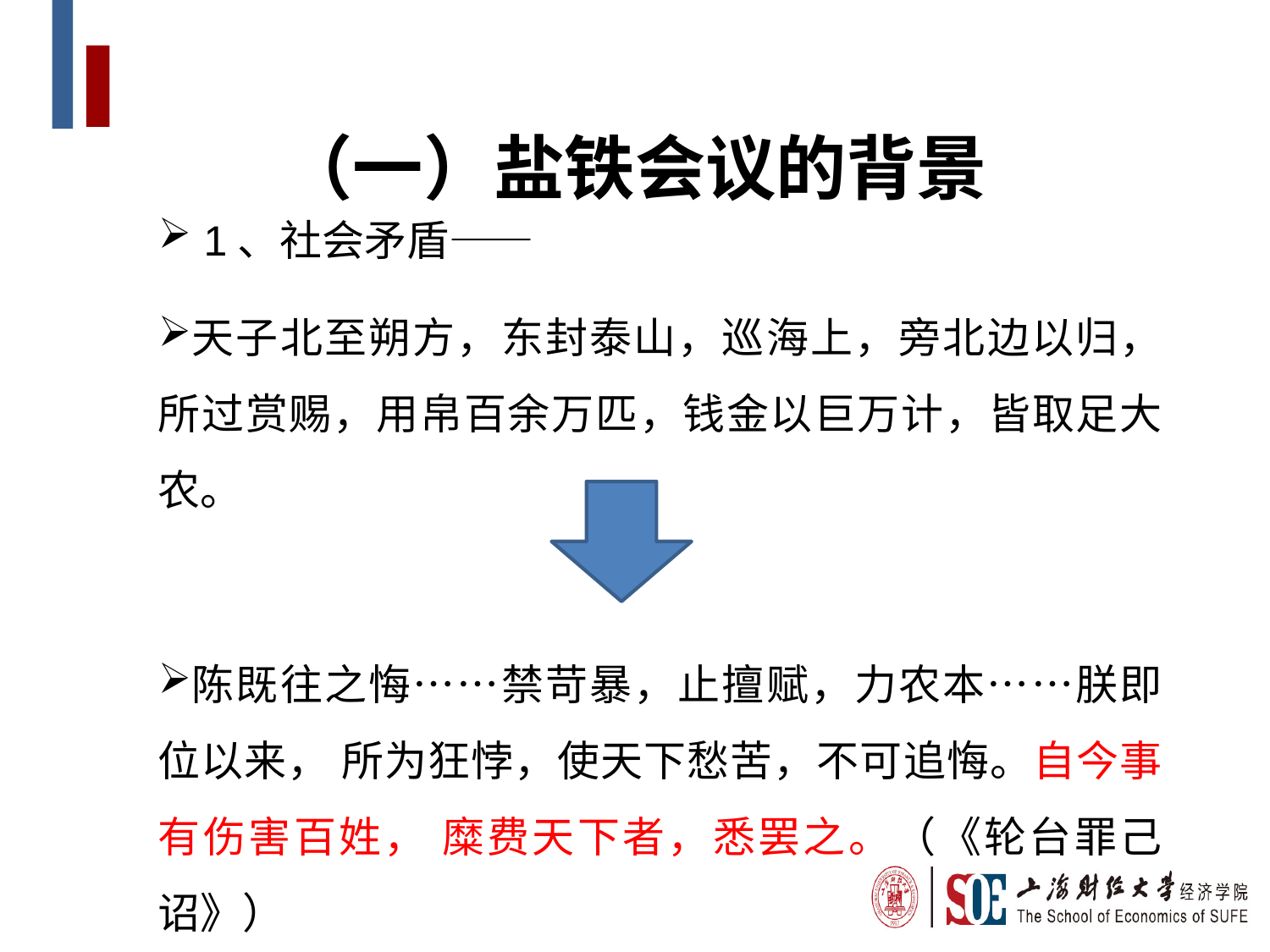

（一）盐铁会议的背景
 1、社会矛盾——
天子北至朔方，东封泰山，巡海上，旁北边以归，所过赏赐，用帛百余万匹，钱金以巨万计，皆取足大农。

陈既往之悔……禁苛暴，止擅赋，力农本……朕即位以来， 所为狂悖，使天下愁苦，不可追悔。自今事有伤害百姓， 糜费天下者，悉罢之。（《轮台罪己诏》）